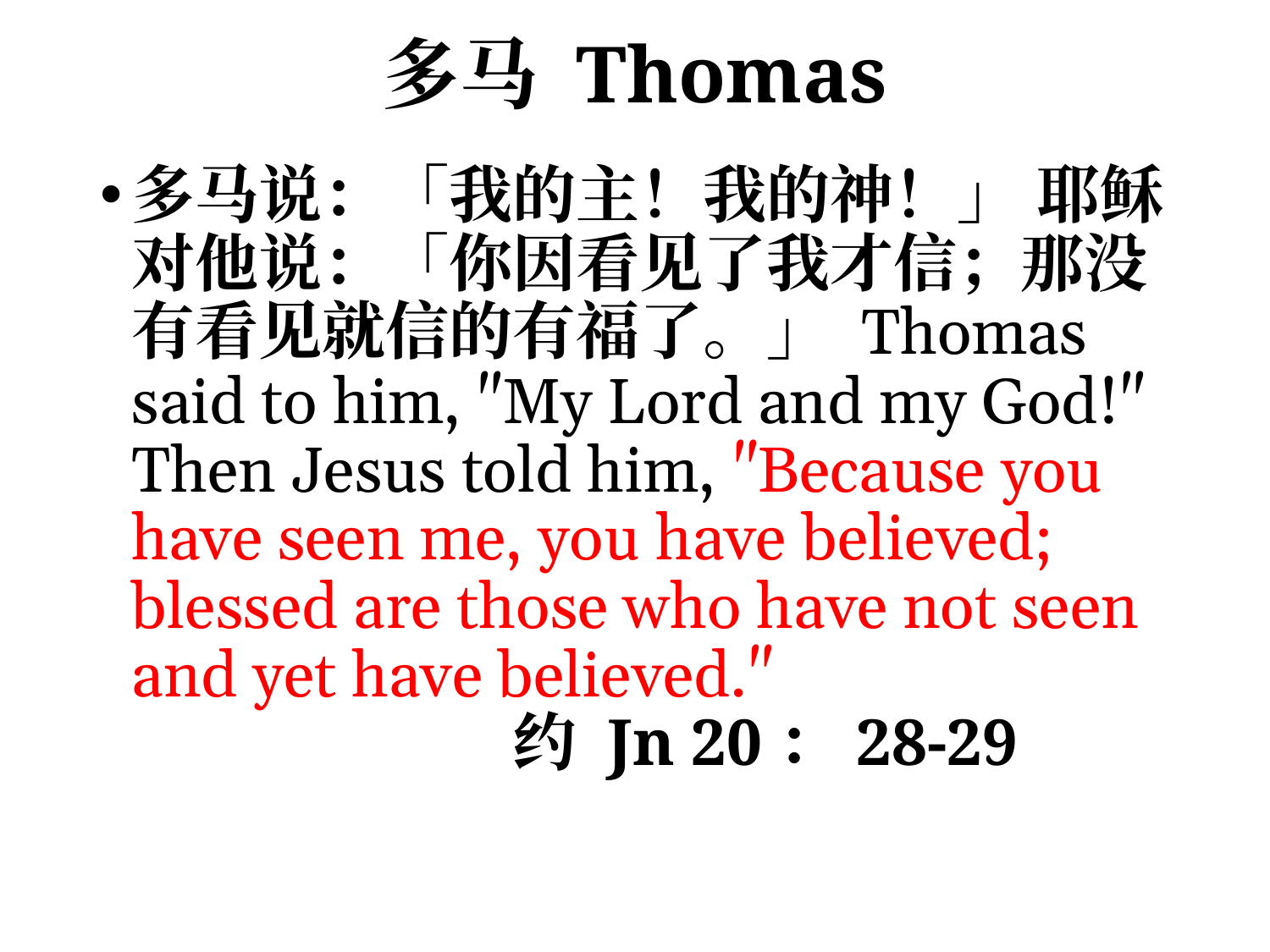

# 多马 Thomas
多马说：「我的主！我的神！」 耶稣对他说：「你因看见了我才信；那没有看见就信的有福了。」 Thomas said to him, "My Lord and my God!" Then Jesus told him, "Because you have seen me, you have believed; blessed are those who have not seen and yet have believed." 						约 Jn 20：28-29